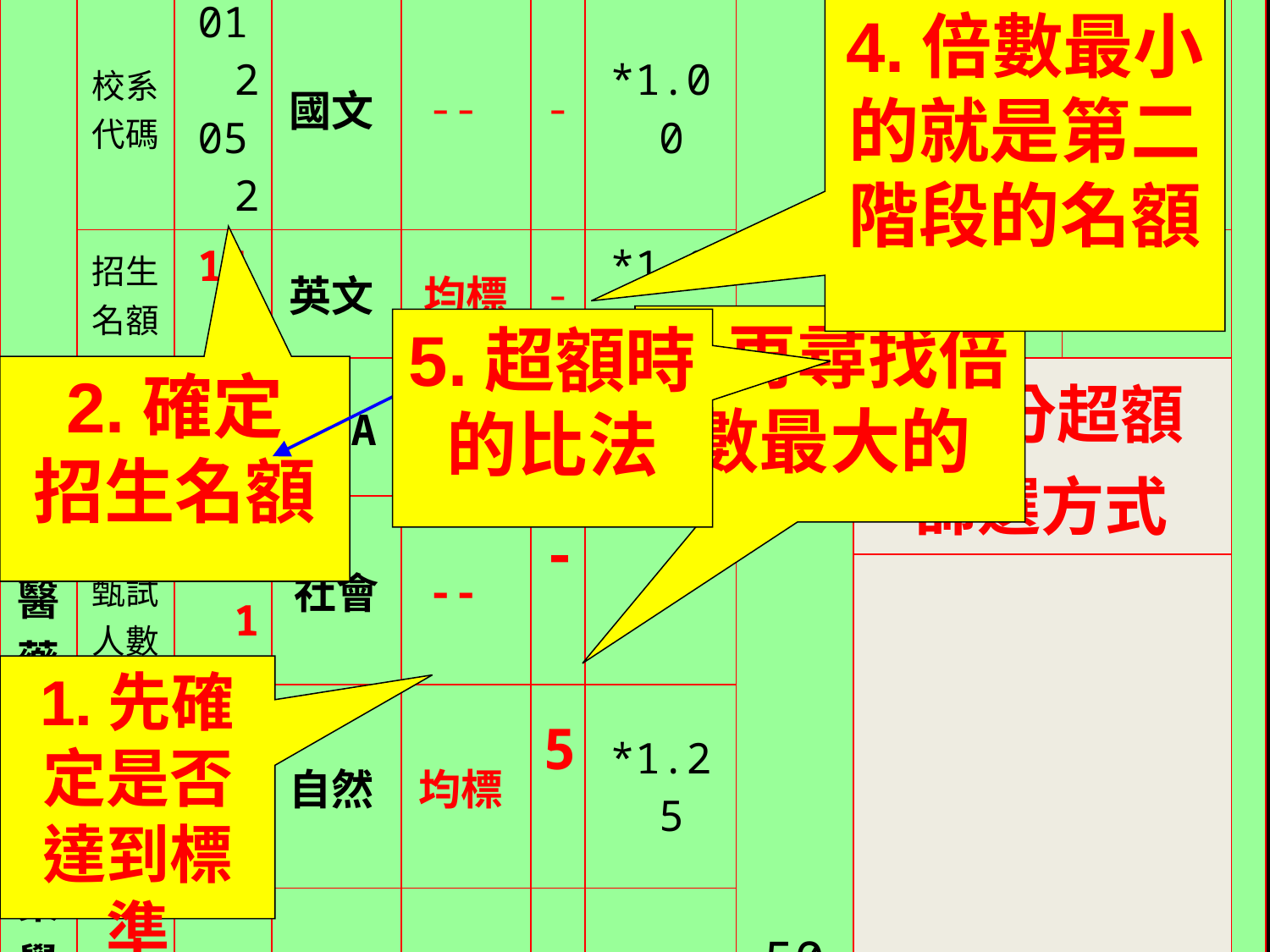

| 中 國 醫 藥 大 學 - 藥 學 系 個 人 申 請 第 一 階 段 | 校系 代碼 | 012 052 | 國文 | -- | - | \*1.00 | 50% | 審查資料 | 20% |  |
| --- | --- | --- | --- | --- | --- | --- | --- | --- | --- | --- |
|  | 招生 名額 | 157 | 英文 | 均標 | - | \*1.00 |  | 面談 | 30% |  |
|  | 性別 要求 | 無 | 數A | 均標 | 3 | \*1.00 |  | 同級分超額篩選方式 |  |  |
|  | 預計 甄試 人數 | 471 | 社會 | -- | - |  |  |  |  |  |
|  |  |  |  |  |  |  |  | 一、學測國文、英文、數學A、自然之級分總和　 二、學測自然級分　 三、學測英文級分　 四、學測數學A級分 |  |  |
|  | 原住 民外 加名 額 | 14 | 自然 | 均標 | 5 | \*1.25 |  |  |  |  |
|  | 指定 項目 甄試 費 | 1100 | 英聽 | B級 | - | -- |  |  |  |  |
4.倍數最小的就是第二階段的名額
3.再尋找倍數最大的
5.超額時的比法

2.確定
招生名額
1.先確定是否達到標準